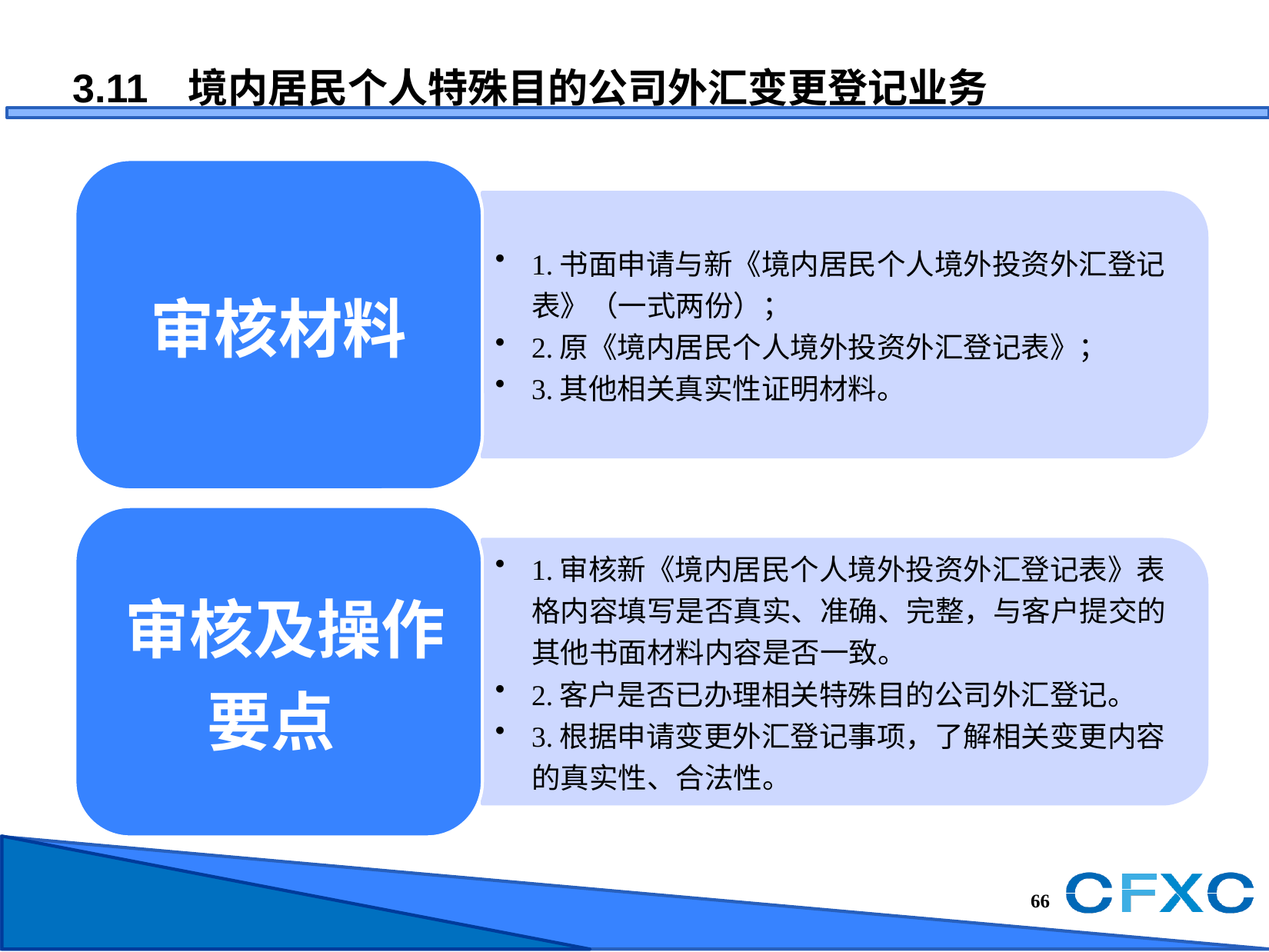

3.11	境内居民个人特殊目的公司外汇变更登记业务
审核材料
1.书面申请与新《境内居民个人境外投资外汇登记表》（一式两份）；
2.原《境内居民个人境外投资外汇登记表》；
3.其他相关真实性证明材料。
 审核及操作要点
1.审核新《境内居民个人境外投资外汇登记表》表格内容填写是否真实、准确、完整，与客户提交的其他书面材料内容是否一致。
2.客户是否已办理相关特殊目的公司外汇登记。
3.根据申请变更外汇登记事项，了解相关变更内容的真实性、合法性。
66